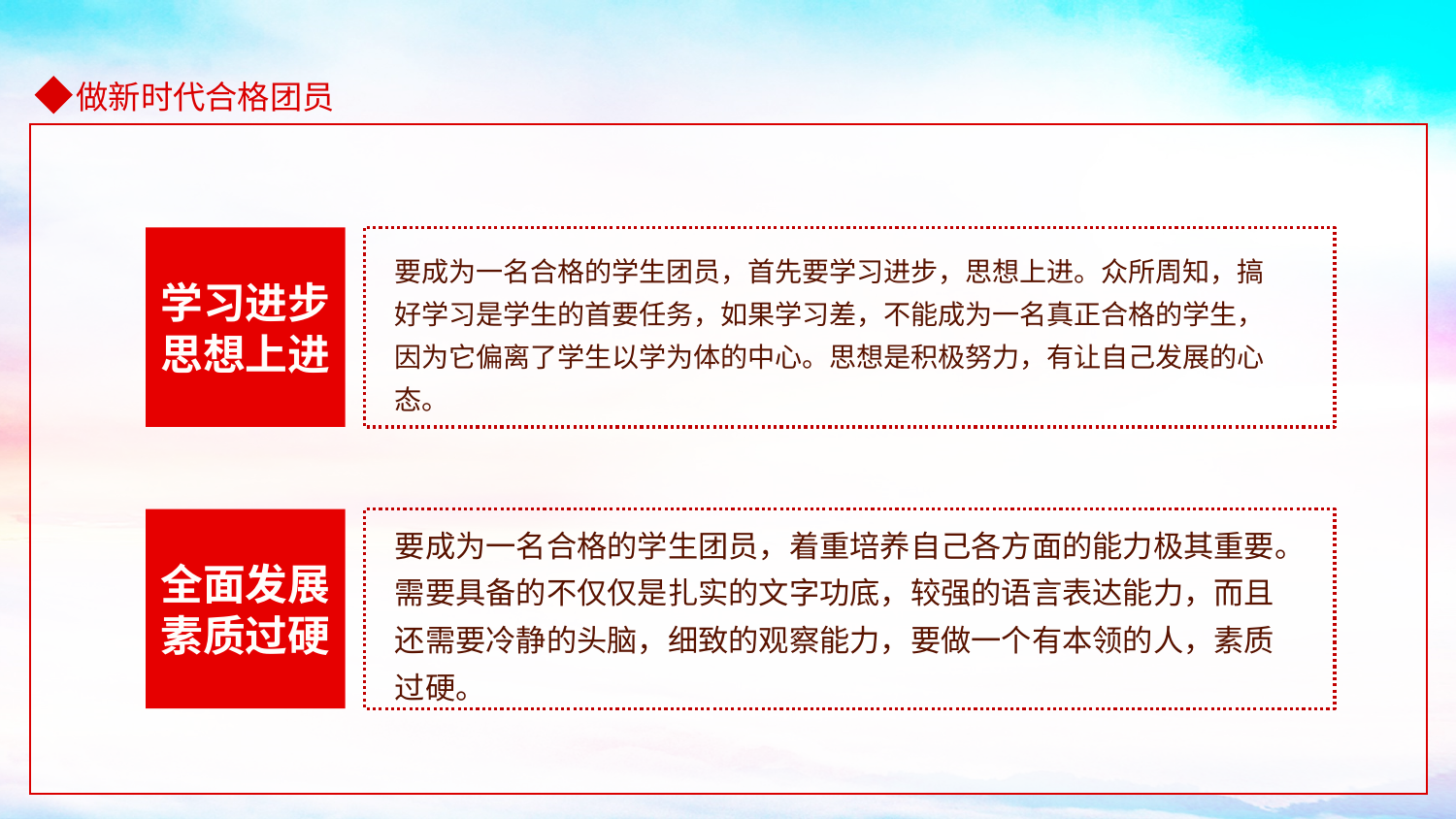

学习进步思想上进

要成为一名合格的学生团员，首先要学习进步，思想上进。众所周知，搞好学习是学生的首要任务，如果学习差，不能成为一名真正合格的学生，因为它偏离了学生以学为体的中心。思想是积极努力，有让自己发展的心态。
全面发展素质过硬

要成为一名合格的学生团员，着重培养自己各方面的能力极其重要。需要具备的不仅仅是扎实的文字功底，较强的语言表达能力，而且还需要冷静的头脑，细致的观察能力，要做一个有本领的人，素质过硬。